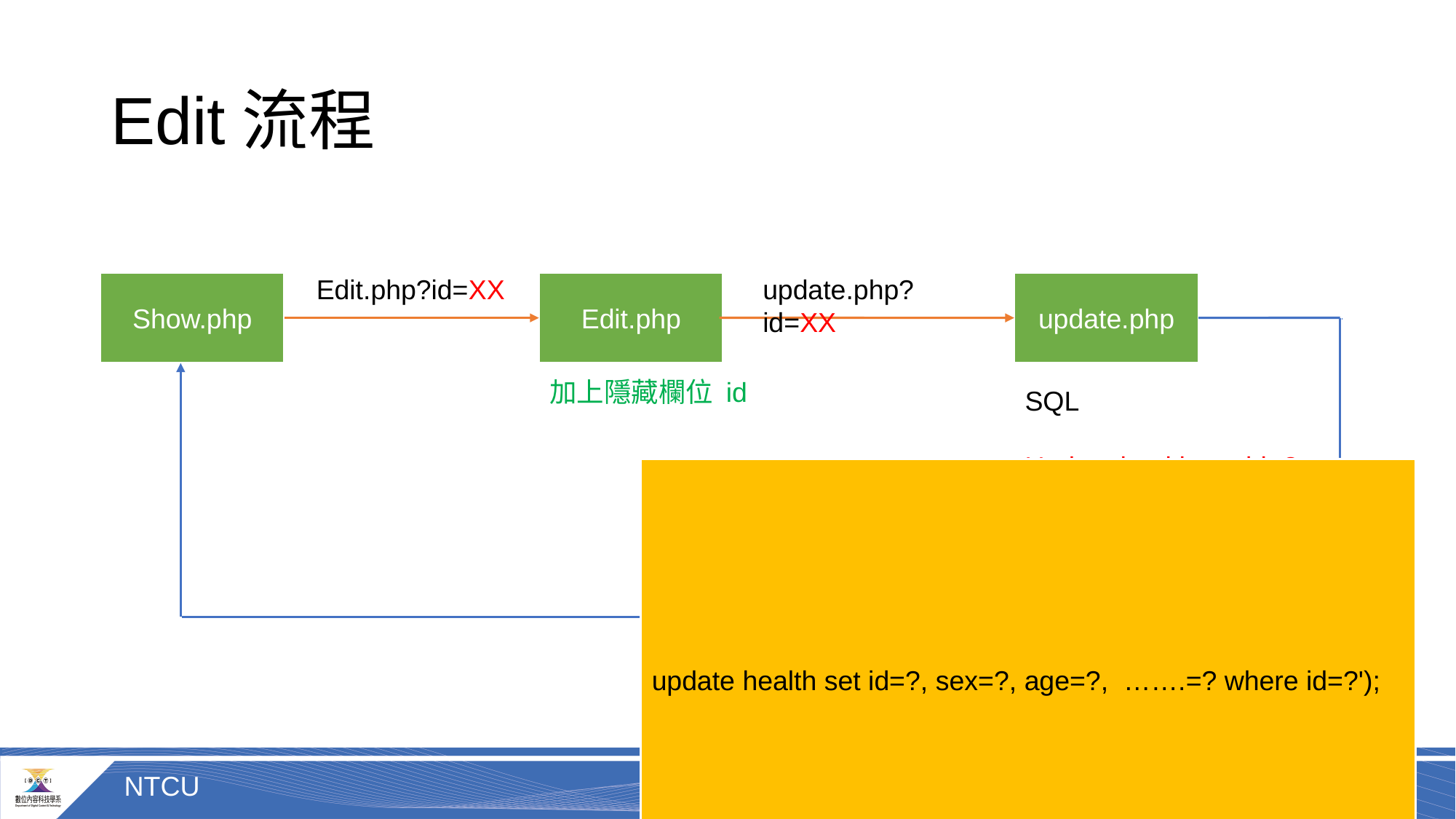

# Edit流程
Edit.php?id=XX
update.php?id=XX
Show.php
Edit.php
update.php
加上隱藏欄位 id
SQL

Update health set id=?, sex=?, … where id=?
update health set id=?, sex=?, age=?,  …….=? where id=?');

15